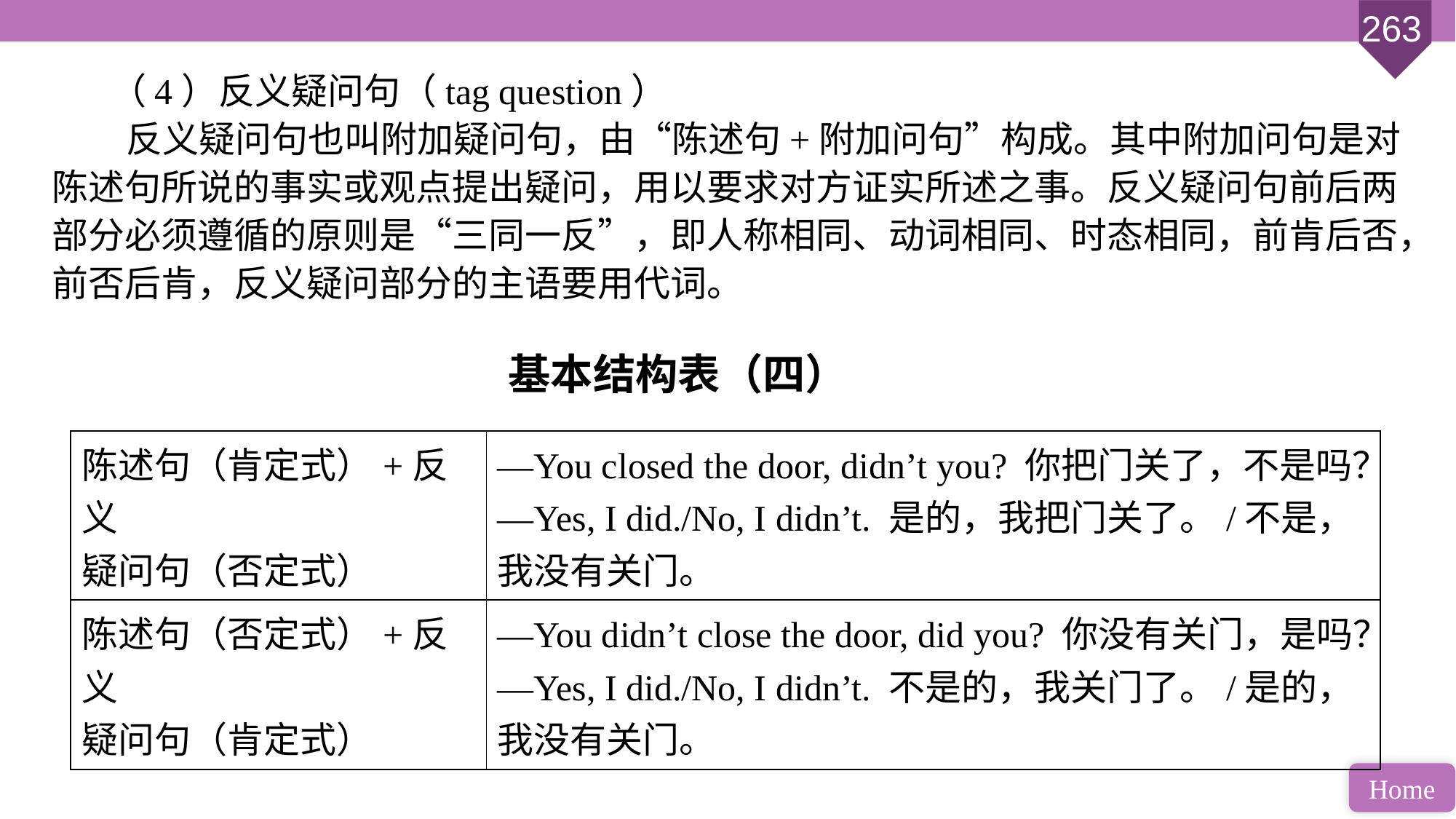

（4）反义疑问句（tag question）
        反义疑问句也叫附加疑问句，由“陈述句+附加问句”构成。其中附加问句是对陈述句所说的事实或观点提出疑问，用以要求对方证实所述之事。反义疑问句前后两部分必须遵循的原则是“三同一反”，即人称相同、动词相同、时态相同，前肯后否，前否后肯，反义疑问部分的主语要用代词。
基本结构表（四）
| 陈述句（肯定式）+反义 疑问句（否定式） | —You closed the door, didn’t you? 你把门关了，不是吗？ —Yes, I did./No, I didn’t. 是的，我把门关了。/不是，我没有关门。 |
| --- | --- |
| 陈述句（否定式）+反义 疑问句（肯定式） | —You didn’t close the door, did you? 你没有关门，是吗？ —Yes, I did./No, I didn’t. 不是的，我关门了。/是的，我没有关门。 |